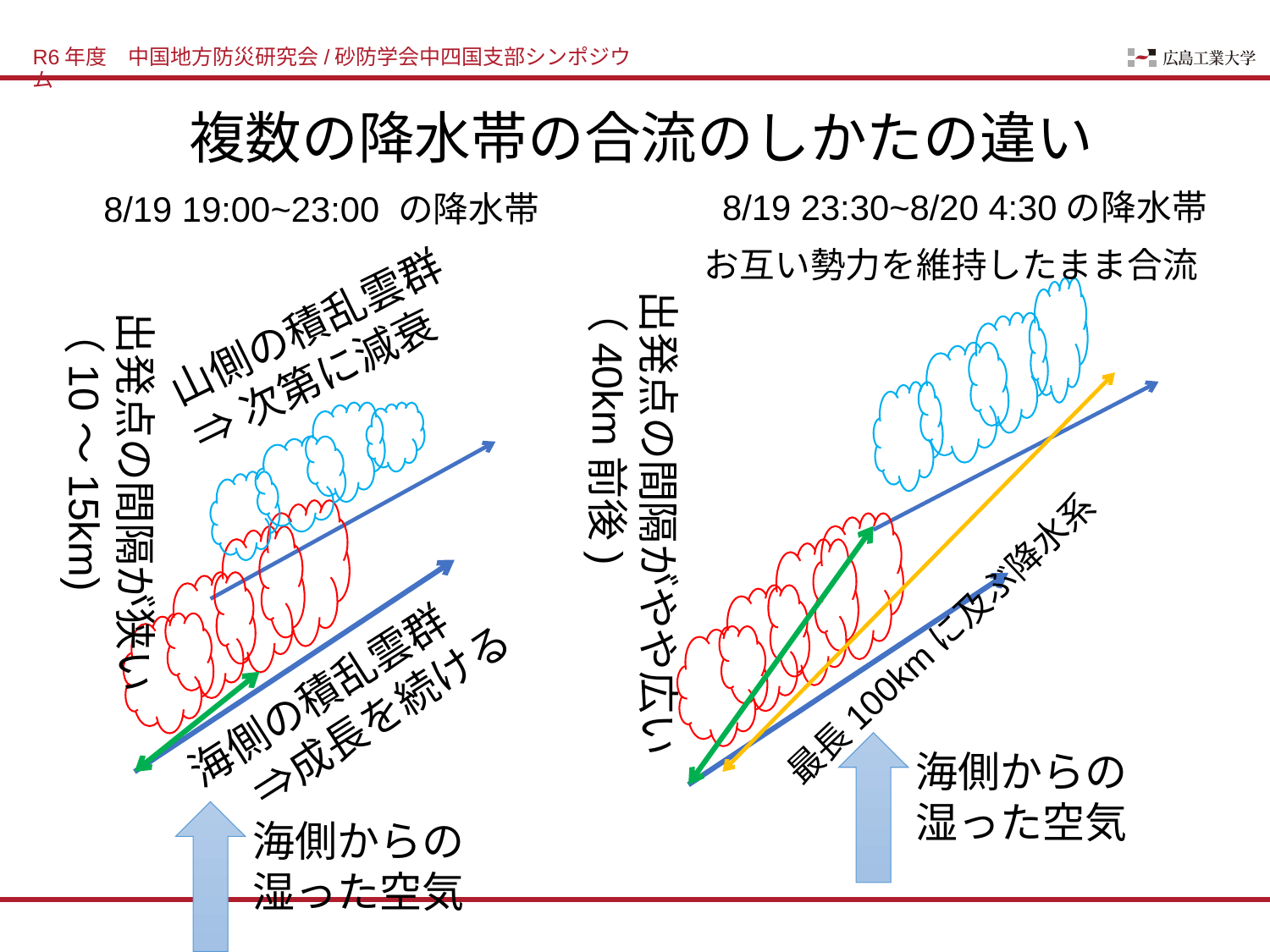

R6年度　中国地方防災研究会/砂防学会中四国支部シンポジウム
複数の降水帯の合流のしかたの違い
8/19 23:30~8/20 4:30の降水帯
8/19 19:00~23:00 の降水帯
お互い勢力を維持したまま合流

出発点の間隔がやや広い（40km前後)
山側の積乱雲群
⇒次第に減衰
出発点の間隔が狭い（10～15km)

最長100kmに及ぶ降水系

海側の積乱雲群
　⇒成長を続ける

海側からの
湿った空気

海側からの
湿った空気